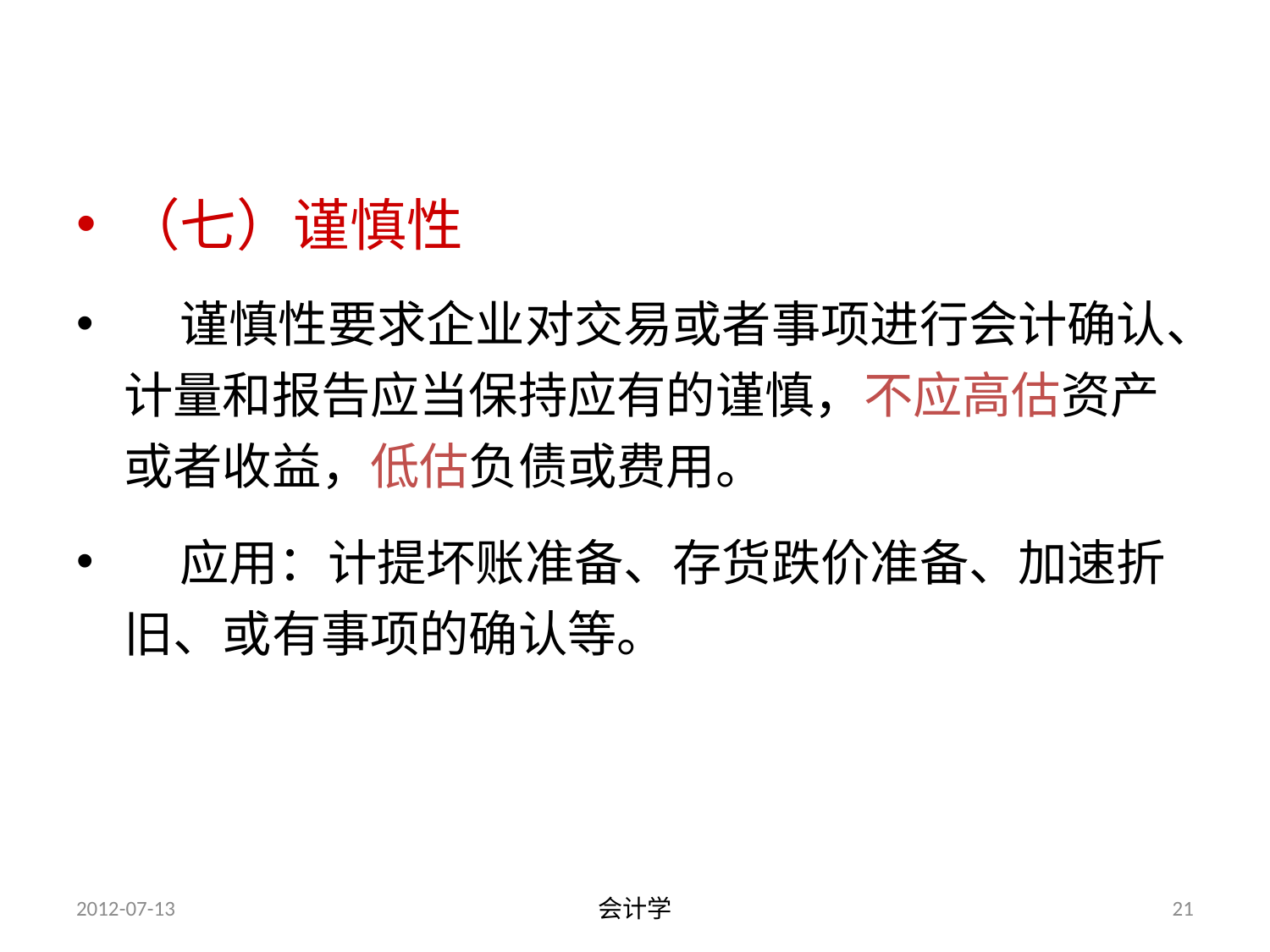

（七）谨慎性
    谨慎性要求企业对交易或者事项进行会计确认、计量和报告应当保持应有的谨慎，不应高估资产或者收益，低估负债或费用。
    应用：计提坏账准备、存货跌价准备、加速折旧、或有事项的确认等。
2012-07-13
会计学
21